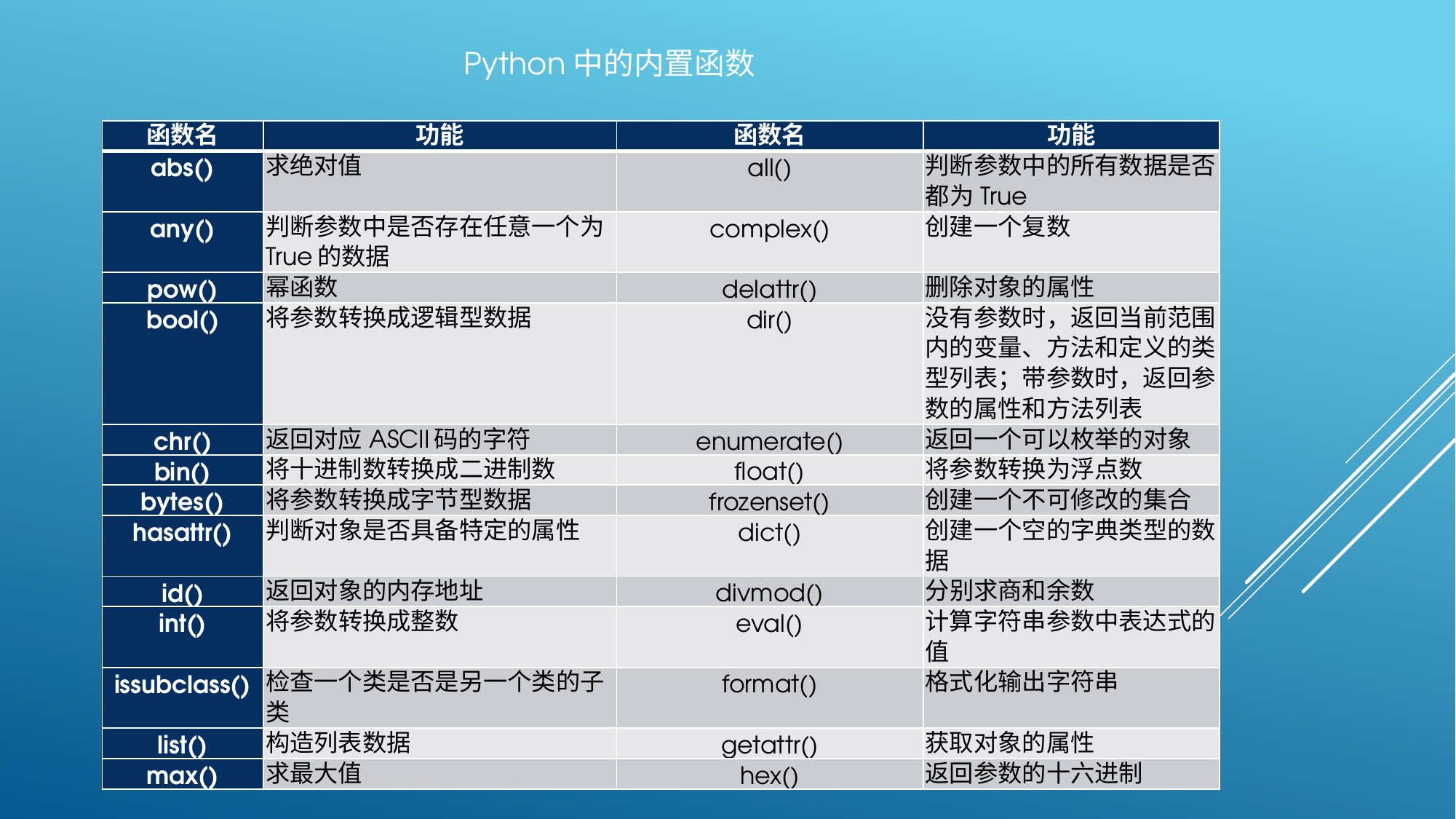

Python中的内置函数
| 函数名 | 功能 | 函数名 | 功能 |
| --- | --- | --- | --- |
| abs() | 求绝对值 | all() | 判断参数中的所有数据是否都为True |
| any() | 判断参数中是否存在任意一个为True的数据 | complex() | 创建一个复数 |
| pow() | 幂函数 | delattr() | 删除对象的属性 |
| bool() | 将参数转换成逻辑型数据 | dir() | 没有参数时，返回当前范围内的变量、方法和定义的类型列表；带参数时，返回参数的属性和方法列表 |
| chr() | 返回对应ASCII码的字符 | enumerate() | 返回一个可以枚举的对象 |
| bin() | 将十进制数转换成二进制数 | float() | 将参数转换为浮点数 |
| bytes() | 将参数转换成字节型数据 | frozenset() | 创建一个不可修改的集合 |
| hasattr() | 判断对象是否具备特定的属性 | dict() | 创建一个空的字典类型的数据 |
| id() | 返回对象的内存地址 | divmod() | 分别求商和余数 |
| int() | 将参数转换成整数 | eval() | 计算字符串参数中表达式的值 |
| issubclass() | 检查一个类是否是另一个类的子类 | format() | 格式化输出字符串 |
| list() | 构造列表数据 | getattr() | 获取对象的属性 |
| max() | 求最大值 | hex() | 返回参数的十六进制 |